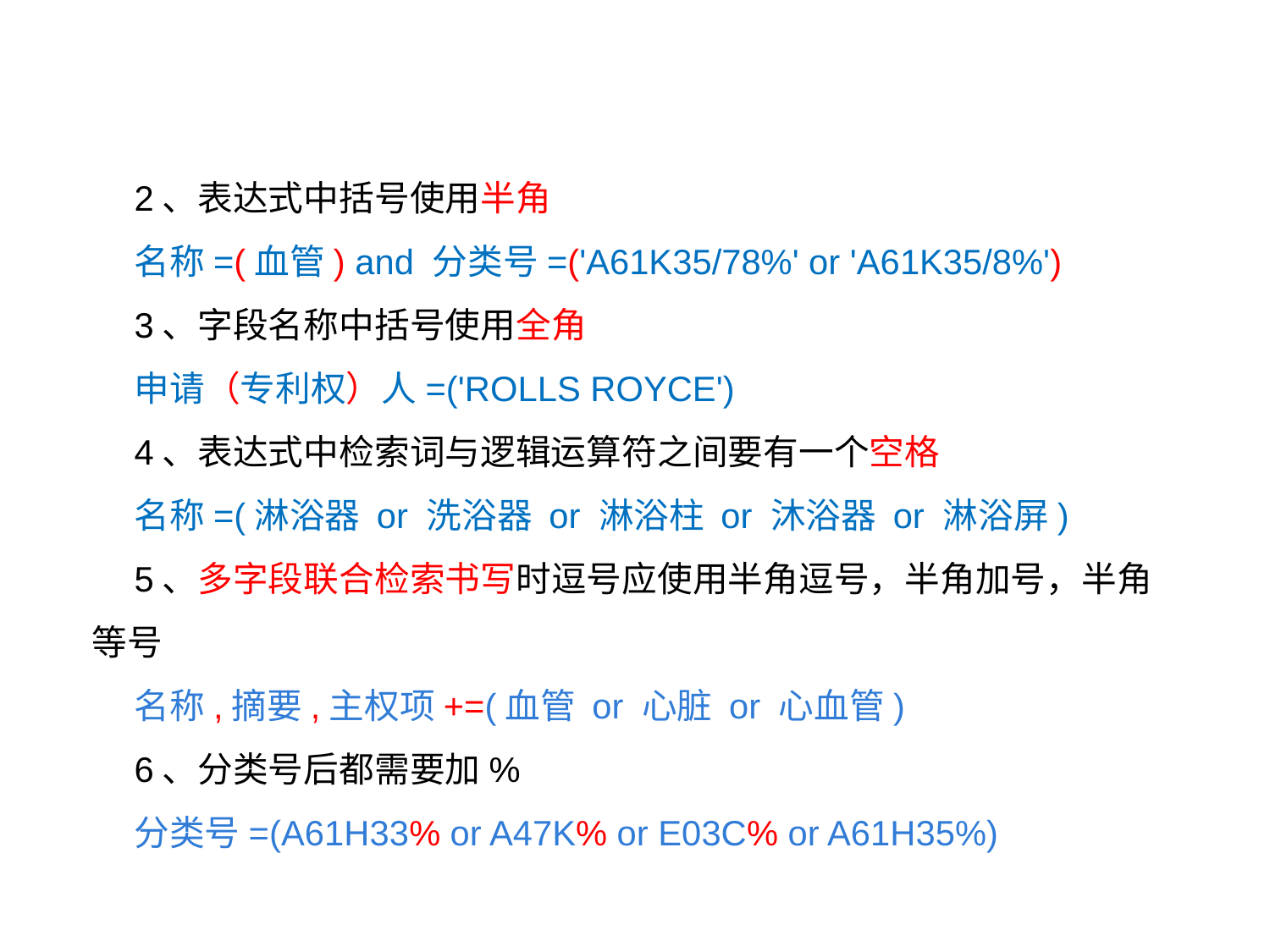

2、表达式中括号使用半角
名称=(血管) and 分类号=('A61K35/78%' or 'A61K35/8%')
3、字段名称中括号使用全角
申请（专利权）人=('ROLLS ROYCE')
4、表达式中检索词与逻辑运算符之间要有一个空格
名称=(淋浴器 or 洗浴器 or 淋浴柱 or 沐浴器 or 淋浴屏)
5、多字段联合检索书写时逗号应使用半角逗号，半角加号，半角等号
名称,摘要,主权项+=(血管 or 心脏 or 心血管)
6、分类号后都需要加%
分类号=(A61H33% or A47K% or E03C% or A61H35%)